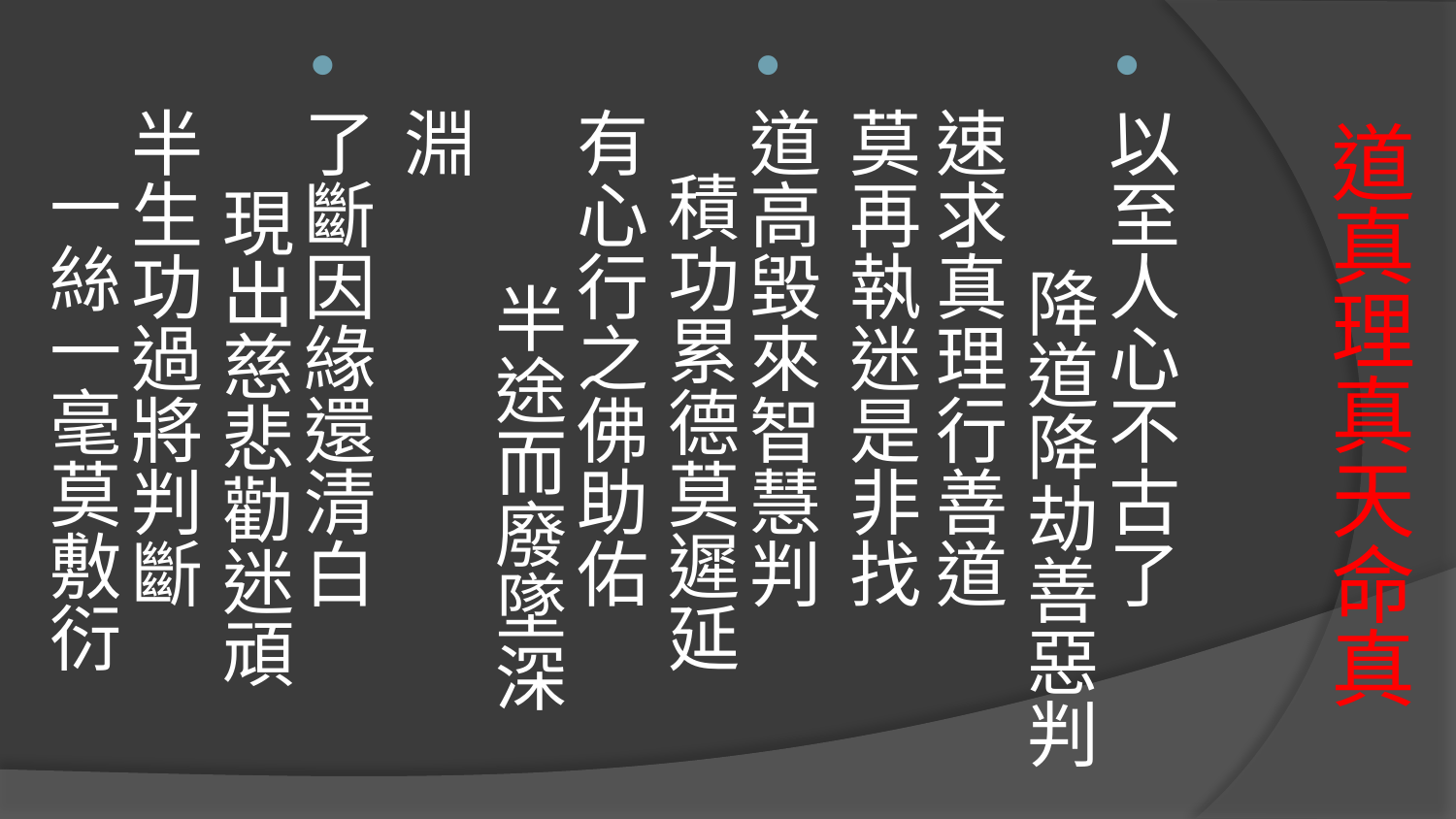

以至人心不古了                     降道降劫善惡判
速求真理行善道          莫再執迷是非找
道高毀來智慧判               積功累德莫遲延
有心行之佛助佑                      半途而廢墜深淵
了斷因緣還清白                現出慈悲勸迷頑
半生功過將判斷               一絲一毫莫敷衍
# 道真理真天命真